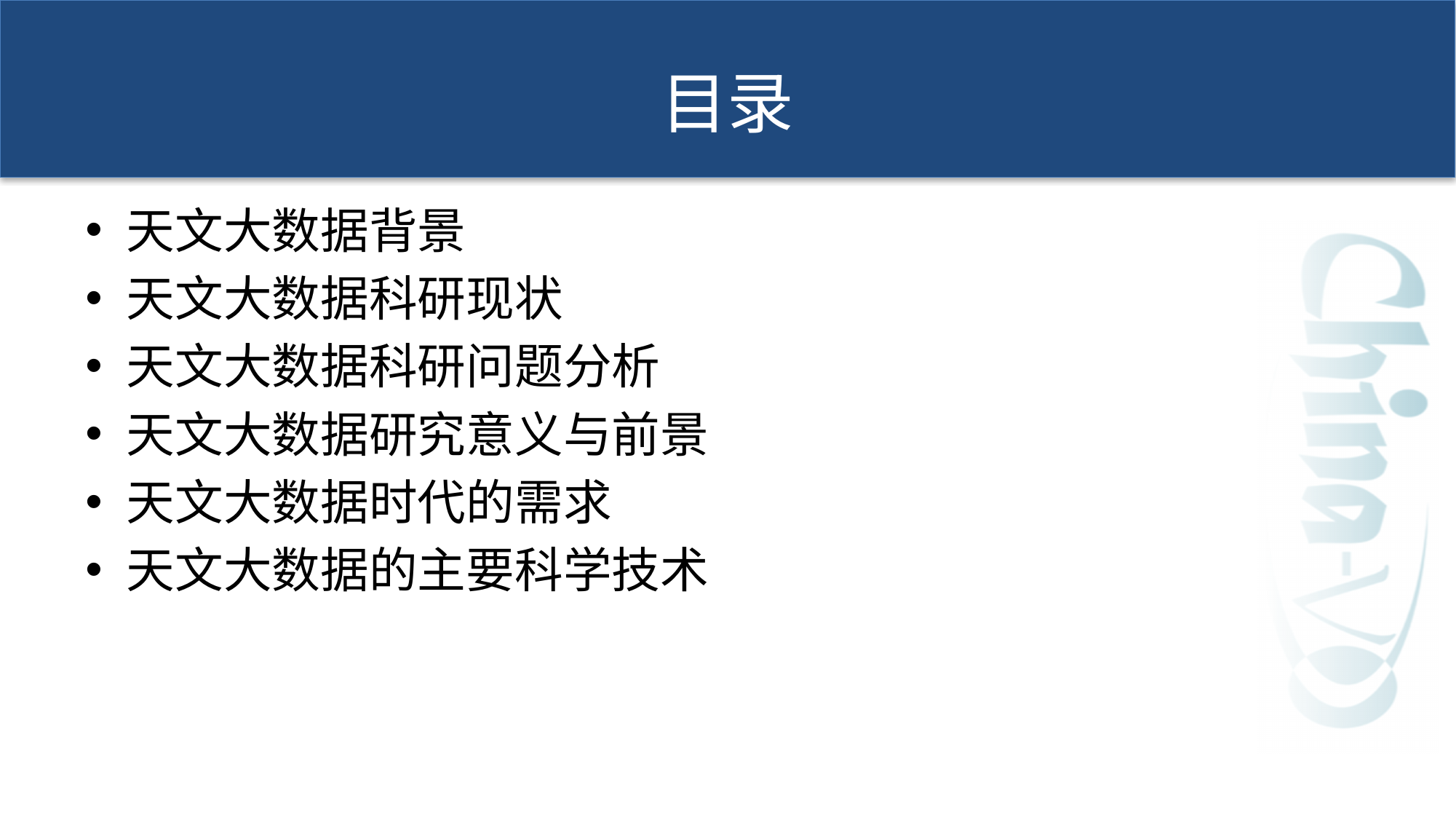

# 目录
天文大数据背景
天文大数据科研现状
天文大数据科研问题分析
天文大数据研究意义与前景
天文大数据时代的需求
天文大数据的主要科学技术